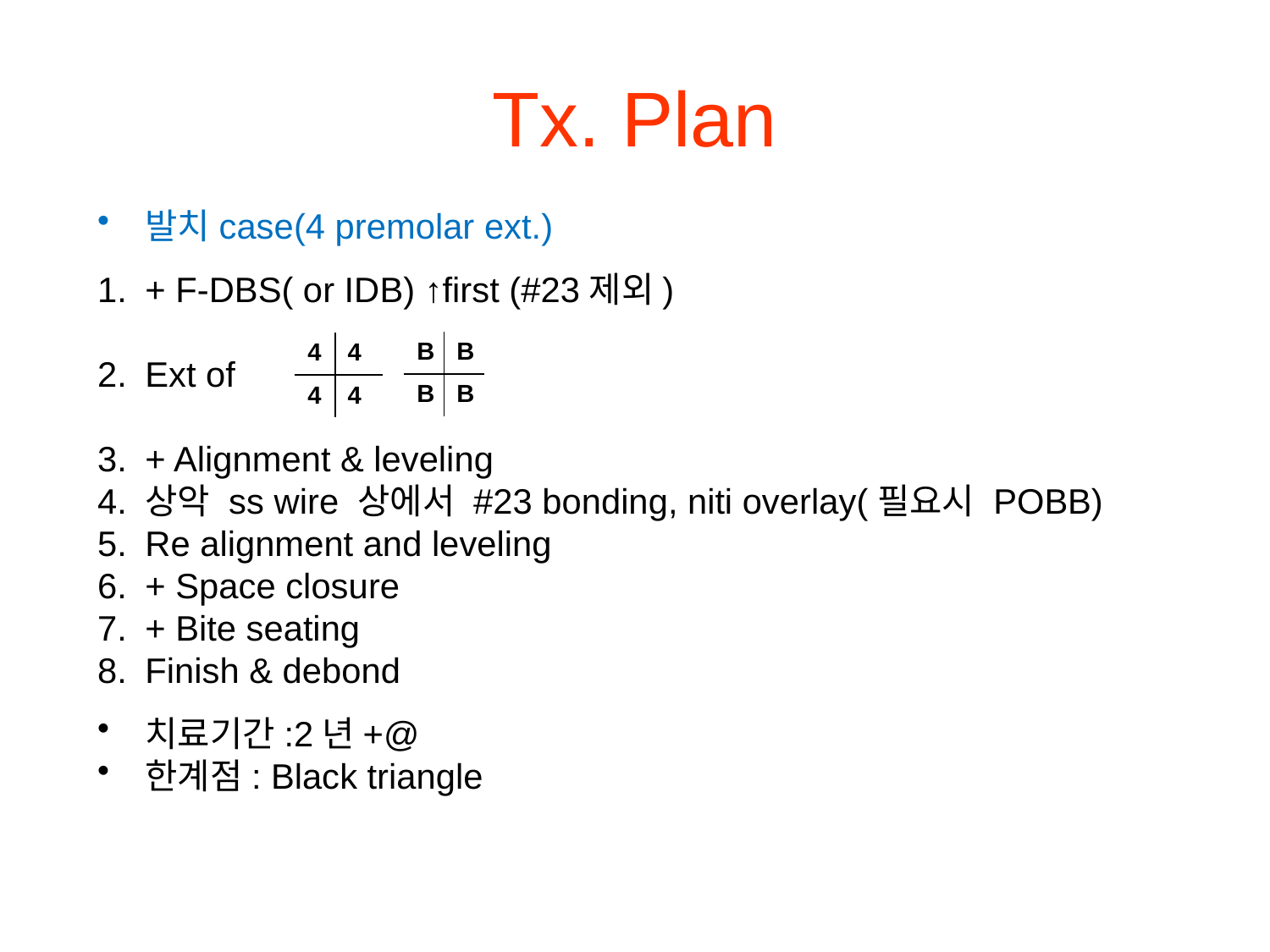

# Tx. Plan
발치case(4 premolar ext.)

+ F-DBS( or IDB) ↑first (#23제외)

Ext of            (        )

+ Alignment & leveling
상악 ss wire 상에서 #23 bonding, niti overlay(필요시 POBB)
Re alignment and leveling
+ Space closure
+ Bite seating
Finish & debond

치료기간:2년+@
한계점: Black triangle

| B | B |
| --- | --- |
| B | B |
| 4 | 4 |
| --- | --- |
| 4 | 4 |